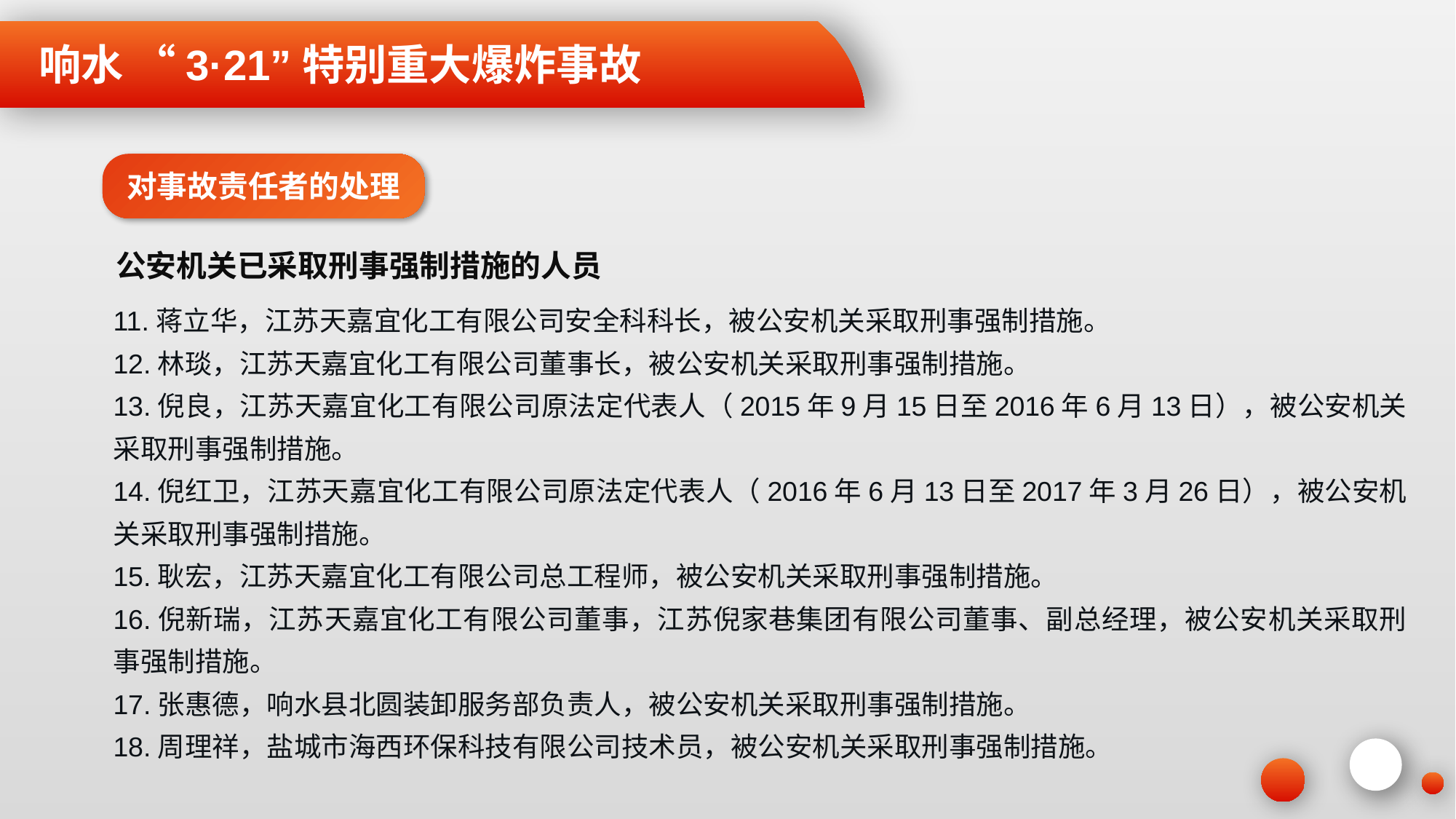

响水 “3·21”特别重大爆炸事故

对事故责任者的处理
公安机关已采取刑事强制措施的人员
11.蒋立华，江苏天嘉宜化工有限公司安全科科长，被公安机关采取刑事强制措施。
12.林琰，江苏天嘉宜化工有限公司董事长，被公安机关采取刑事强制措施。
13.倪良，江苏天嘉宜化工有限公司原法定代表人（2015年9月15日至2016年6月13日），被公安机关采取刑事强制措施。
14.倪红卫，江苏天嘉宜化工有限公司原法定代表人（2016年6月13日至2017年3月26日），被公安机关采取刑事强制措施。
15.耿宏，江苏天嘉宜化工有限公司总工程师，被公安机关采取刑事强制措施。
16.倪新瑞，江苏天嘉宜化工有限公司董事，江苏倪家巷集团有限公司董事、副总经理，被公安机关采取刑事强制措施。
17.张惠德，响水县北圆装卸服务部负责人，被公安机关采取刑事强制措施。
18.周理祥，盐城市海西环保科技有限公司技术员，被公安机关采取刑事强制措施。